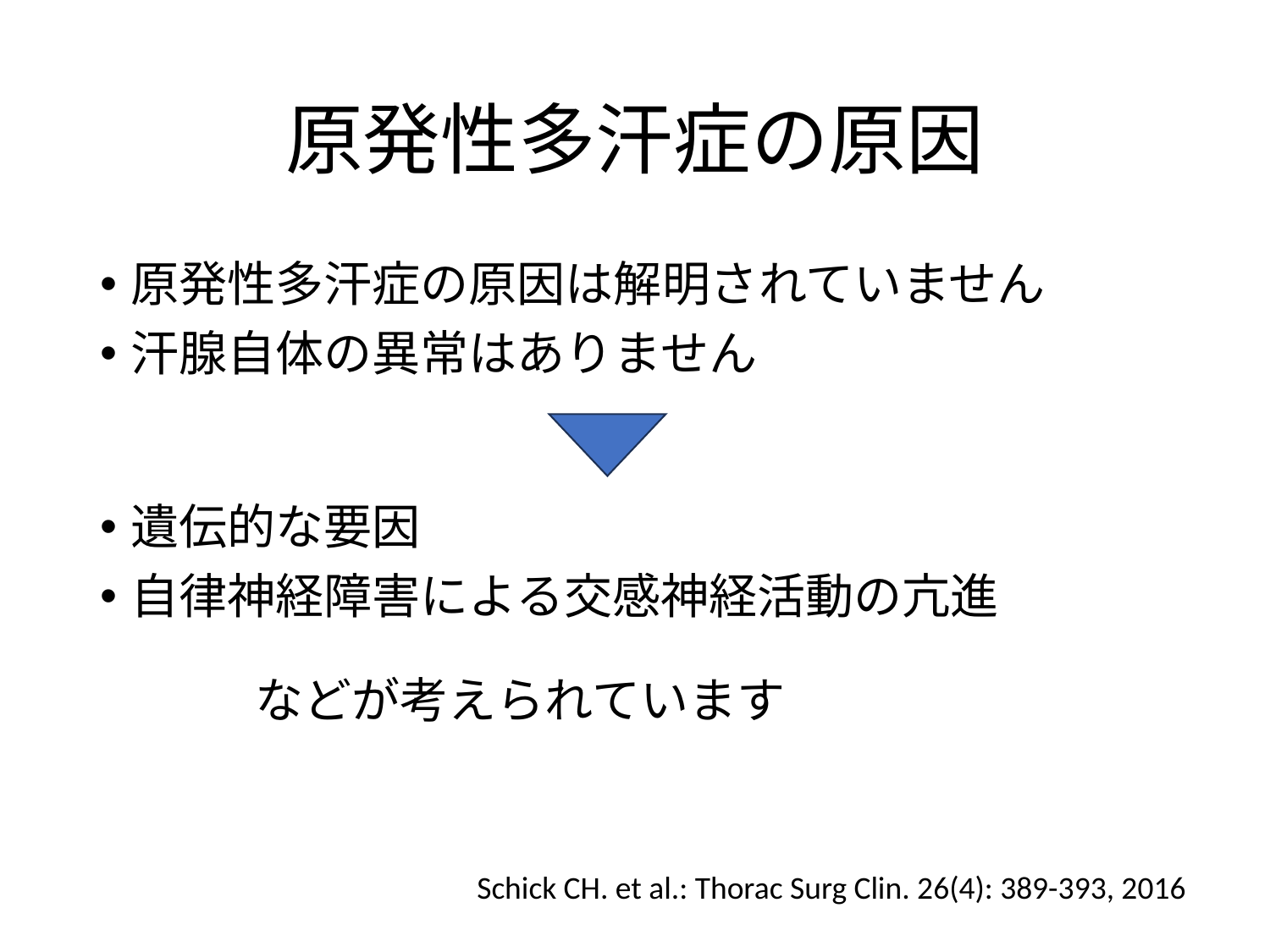

# 原発性多汗症の原因
原発性多汗症の原因は解明されていません
汗腺自体の異常はありません
遺伝的な要因
自律神経障害による交感神経活動の亢進
				などが考えられています

Schick CH. et al.: Thorac Surg Clin. 26(4): 389-393, 2016